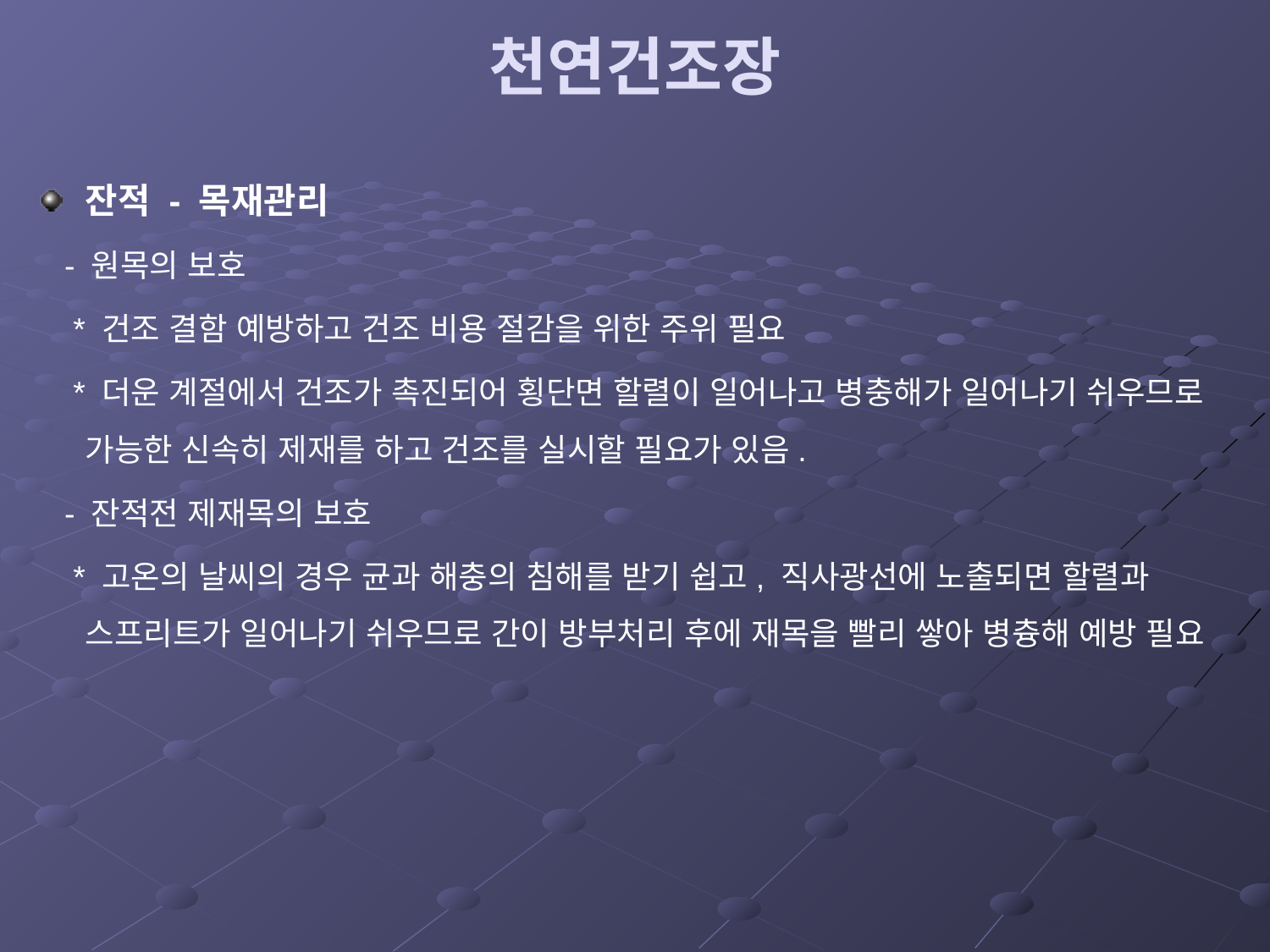

# 천연건조장
잔적 - 목재관리
   - 원목의 보호
    * 건조 결함 예방하고 건조 비용 절감을 위한 주위 필요
    * 더운 계절에서 건조가 촉진되어 횡단면 할렬이 일어나고 병충해가 일어나기 쉬우므로 가능한 신속히 제재를 하고 건조를 실시할 필요가 있음.
   - 잔적전 제재목의 보호
    * 고온의 날씨의 경우 균과 해충의 침해를 받기 쉽고, 직사광선에 노출되면 할렬과 스프리트가 일어나기 쉬우므로 간이 방부처리 후에 재목을 빨리 쌓아 병츙해 예방 필요